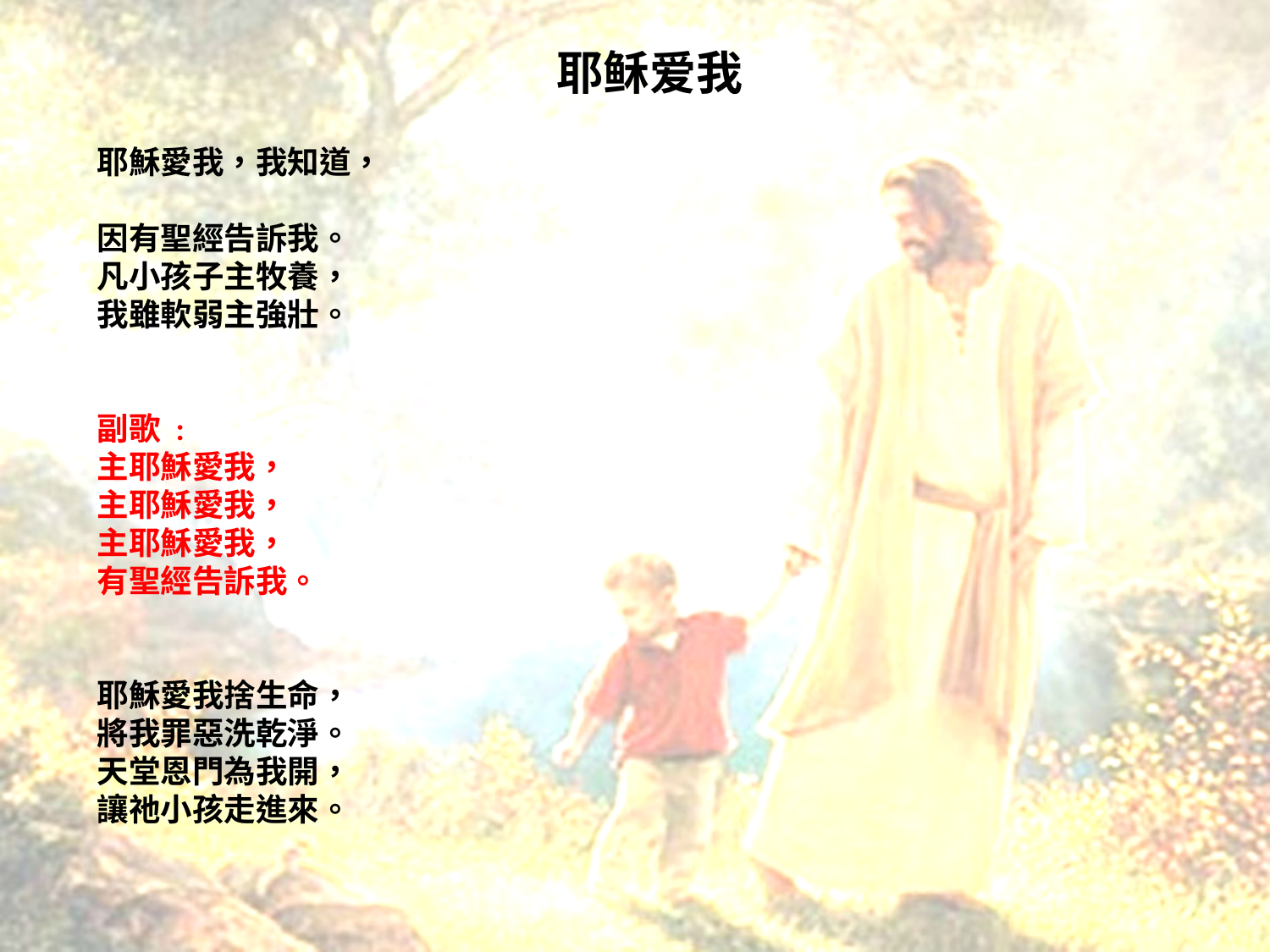

# 耶稣爱我
耶穌愛我，我知道，
因有聖經告訴我。
凡小孩子主牧養，
我雖軟弱主強壯。

副歌 :
主耶穌愛我，
主耶穌愛我，
主耶穌愛我，
有聖經告訴我。

耶穌愛我捨生命，
將我罪惡洗乾淨。
天堂恩門為我開，
讓祂小孩走進來。